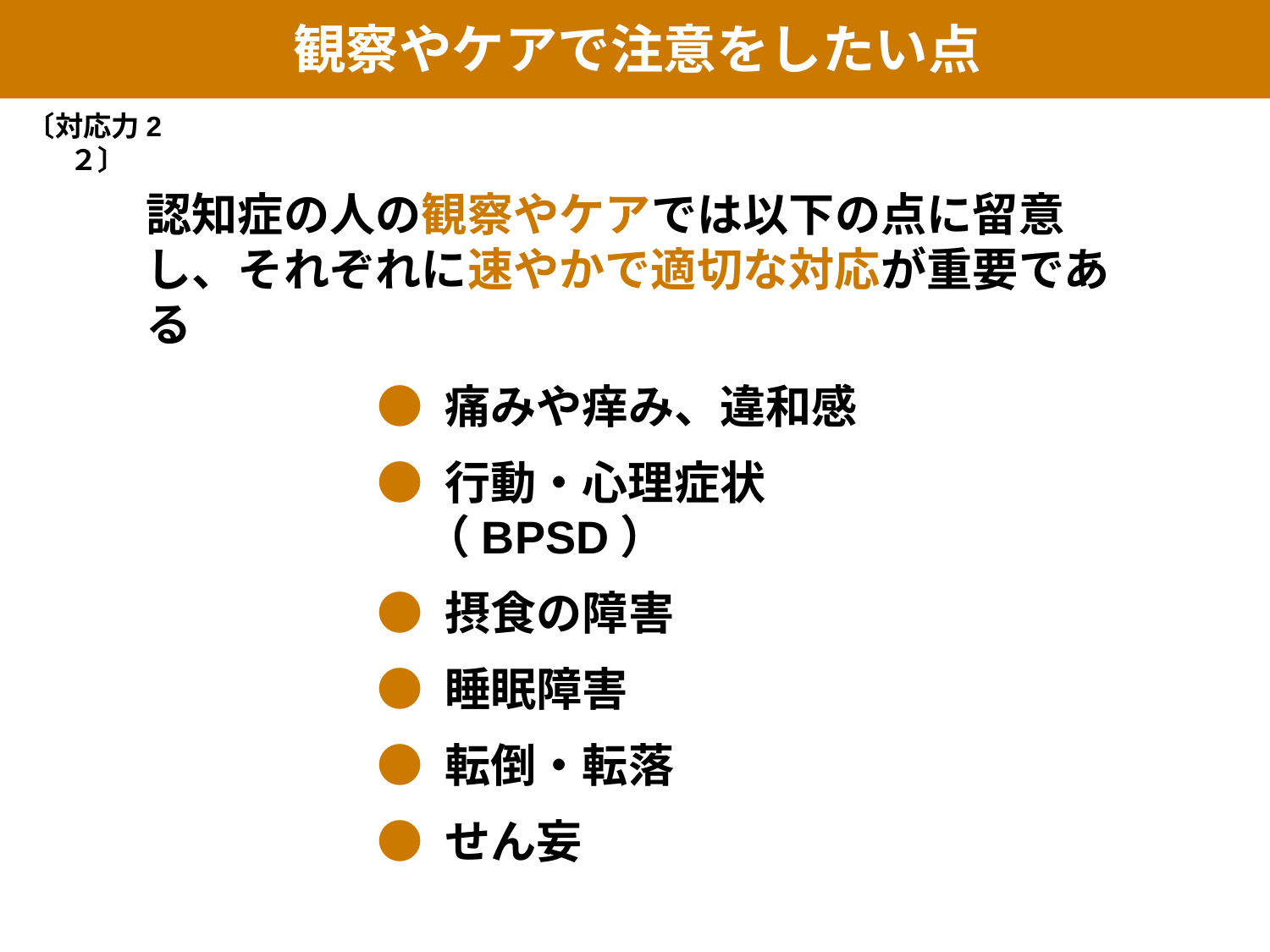

観察やケアで注意をしたい点
〔対応力2２〕
認知症の人の観察やケアでは以下の点に留意し、それぞれに速やかで適切な対応が重要である
● 痛みや痒み、違和感
● 行動・心理症状（BPSD）
● 摂食の障害
● 睡眠障害
● 転倒・転落
● せん妄